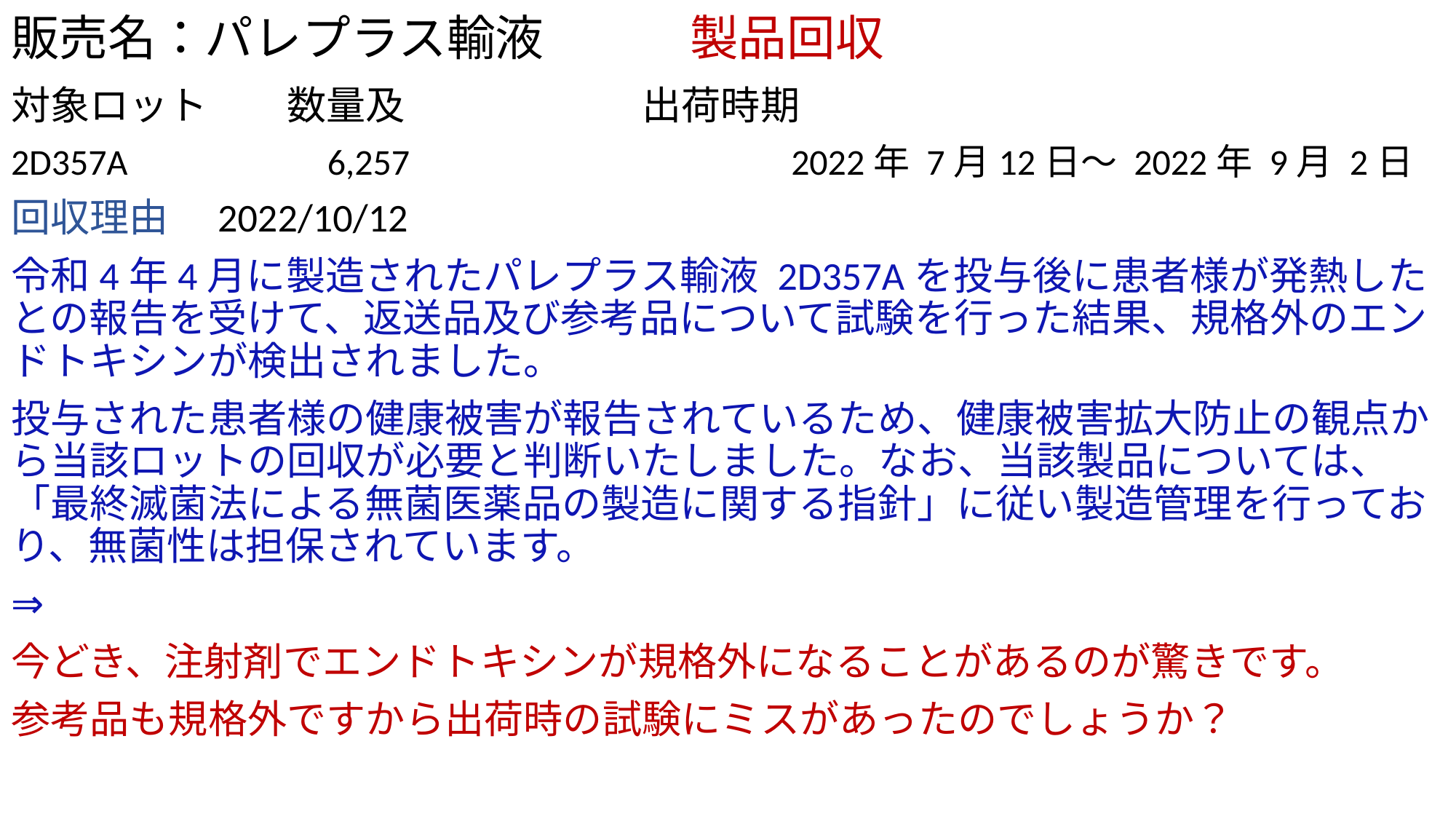

# 販売名：パレプラス輸液　　　製品回収
対象ロット　　数量及　　　　　　出荷時期
2D357A　　　　　6,257　　　　　　　　　　2022年 7月12日～ 2022年 9月 2日
回収理由　2022/10/12
令和4年4月に製造されたパレプラス輸液 2D357Aを投与後に患者様が発熱したとの報告を受けて、返送品及び参考品について試験を行った結果、規格外のエンドトキシンが検出されました。
投与された患者様の健康被害が報告されているため、健康被害拡大防止の観点から当該ロットの回収が必要と判断いたしました。なお、当該製品については、「最終滅菌法による無菌医薬品の製造に関する指針」に従い製造管理を行っており、無菌性は担保されています。
⇒
今どき、注射剤でエンドトキシンが規格外になることがあるのが驚きです。
参考品も規格外ですから出荷時の試験にミスがあったのでしょうか？